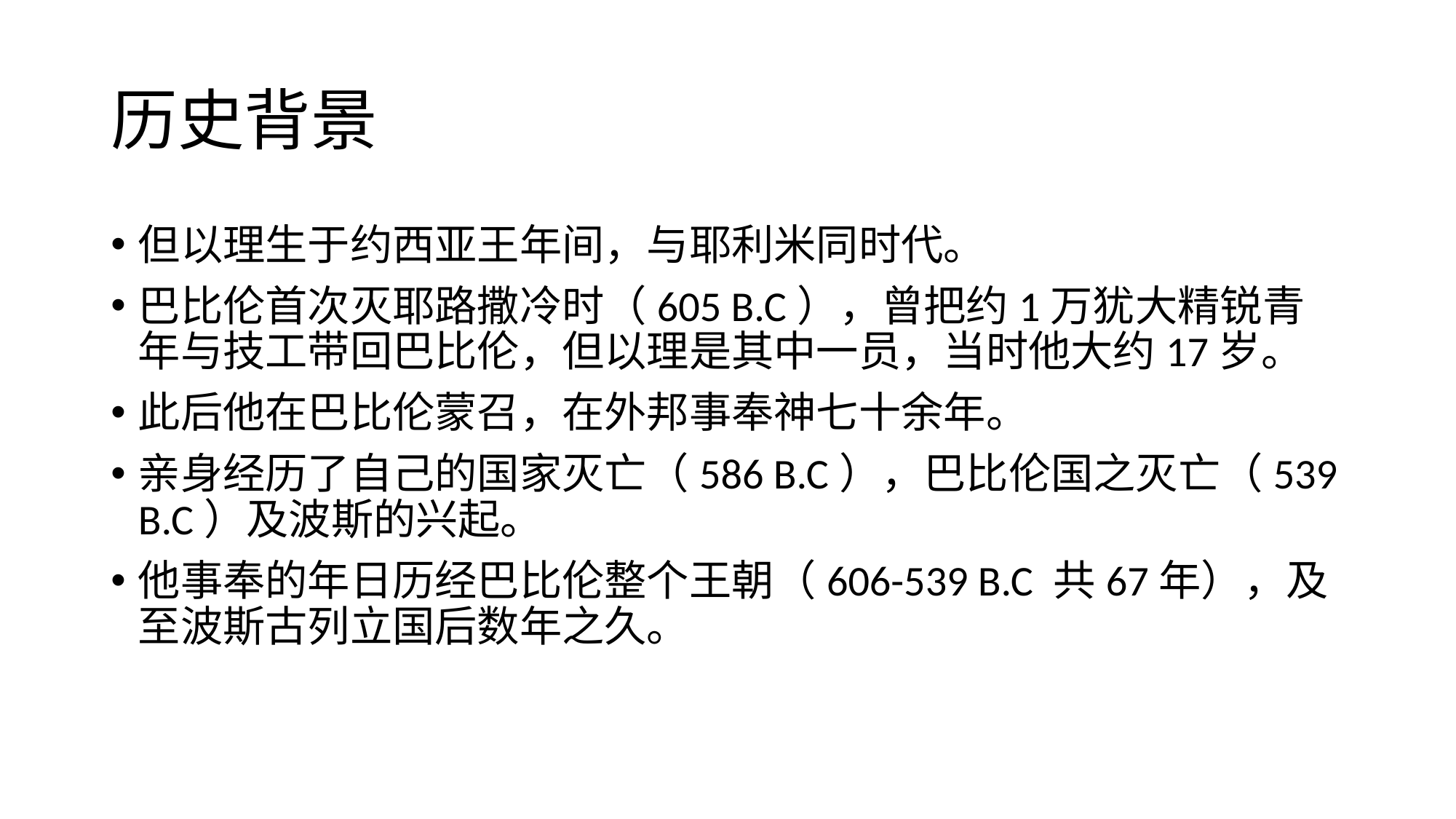

# 历史背景
但以理生于约西亚王年间，与耶利米同时代。
巴比伦首次灭耶路撒冷时（605 B.C），曾把约1万犹大精锐青年与技工带回巴比伦，但以理是其中一员，当时他大约17岁。
此后他在巴比伦蒙召，在外邦事奉神七十余年。
亲身经历了自己的国家灭亡（586 B.C），巴比伦国之灭亡（539 B.C）及波斯的兴起。
他事奉的年日历经巴比伦整个王朝（606-539 B.C 共67年），及至波斯古列立国后数年之久。